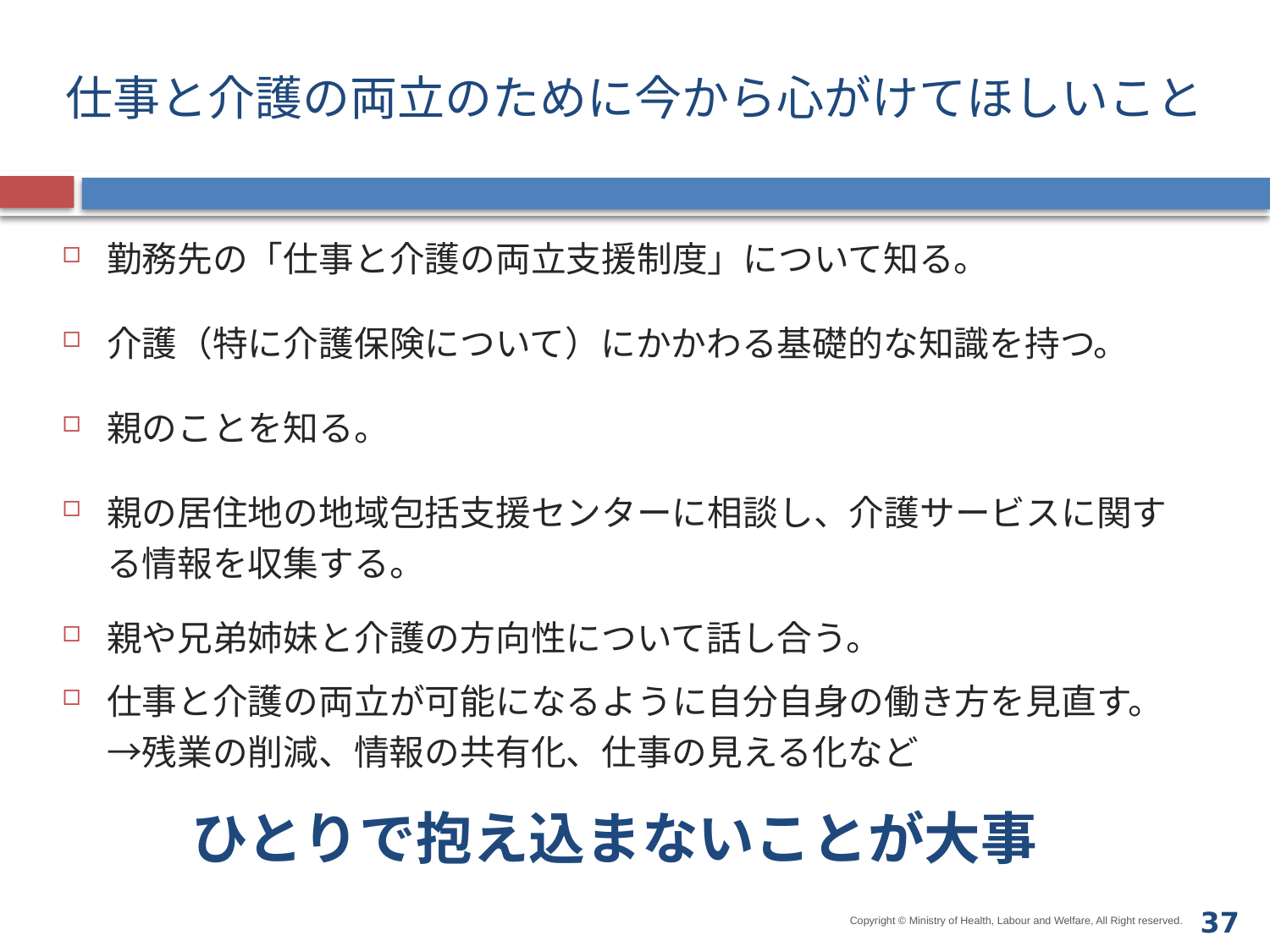

# 仕事と介護の両立のために今から心がけてほしいこと
勤務先の「仕事と介護の両立支援制度」について知る。
介護（特に介護保険について）にかかわる基礎的な知識を持つ。
親のことを知る。
親の居住地の地域包括支援センターに相談し、介護サービスに関する情報を収集する。
親や兄弟姉妹と介護の方向性について話し合う。
仕事と介護の両立が可能になるように自分自身の働き方を見直す。
→残業の削減、情報の共有化、仕事の見える化など
ひとりで抱え込まないことが大事
37